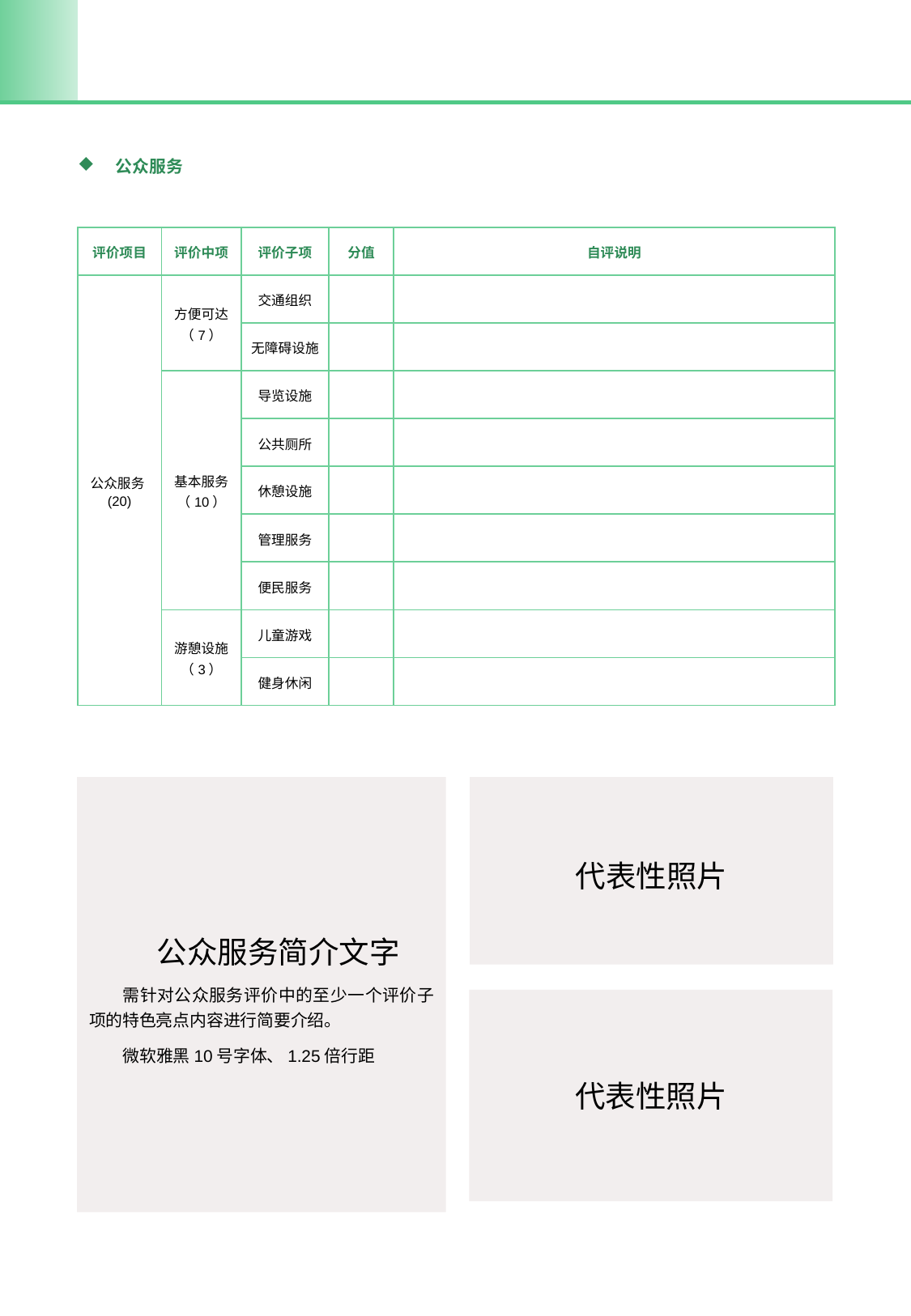

公众服务
| 评价项目 | 评价中项 | 评价子项 | 分值 | 自评说明 |
| --- | --- | --- | --- | --- |
| 公众服务(20) | 方便可达（7） | 交通组织 |  |  |
|  |  | 无障碍设施 |  |  |
|  | 基本服务（10） | 导览设施 |  |  |
|  |  | 公共厕所 |  |  |
|  |  | 休憩设施 |  |  |
|  |  | 管理服务 |  |  |
|  |  | 便民服务 |  |  |
|  | 游憩设施（3） | 儿童游戏 |  |  |
|  |  | 健身休闲 |  |  |
代表性照片
公众服务简介文字
需针对公众服务评价中的至少一个评价子项的特色亮点内容进行简要介绍。
微软雅黑10号字体、1.25倍行距
代表性照片